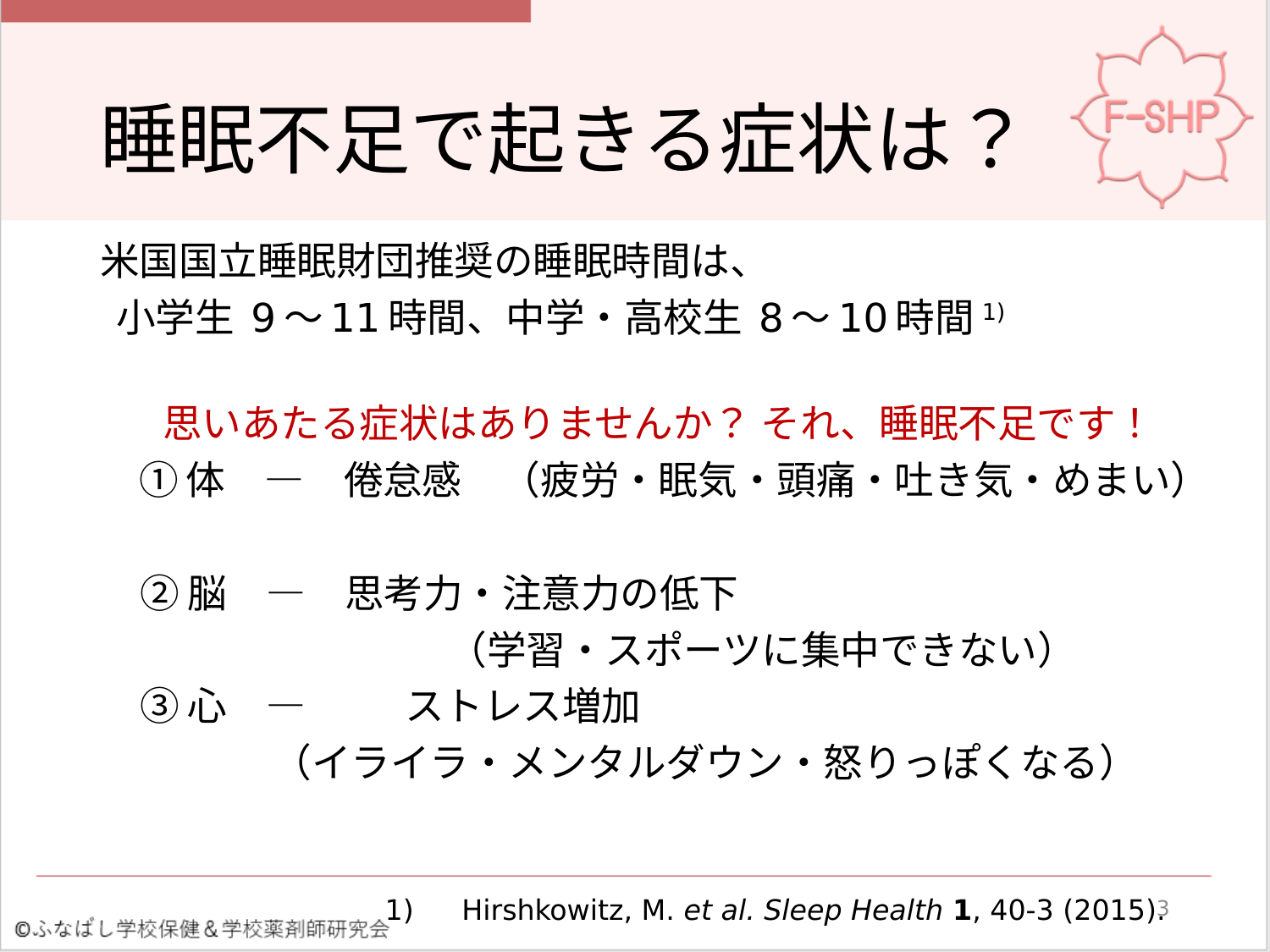

# 睡眠不足で起きる症状は？
米国国立睡眠財団推奨の睡眠時間は、
 小学生 9～11時間、中学・高校生 8～10時間1)

思いあたる症状はありませんか？ それ、睡眠不足です！
①体　―　倦怠感　（疲労・眠気・頭痛・吐き気・めまい）

 ②脳　―　思考力・注意力の低下
			    （学習・スポーツに集中できない）
 ③心　―　	ストレス増加
               （イライラ・メンタルダウン・怒りっぽくなる）
3
1)　 Hirshkowitz, M. et al. Sleep Health 1, 40-3 (2015).
睡眠不足は 現代が抱える大きな健康問題